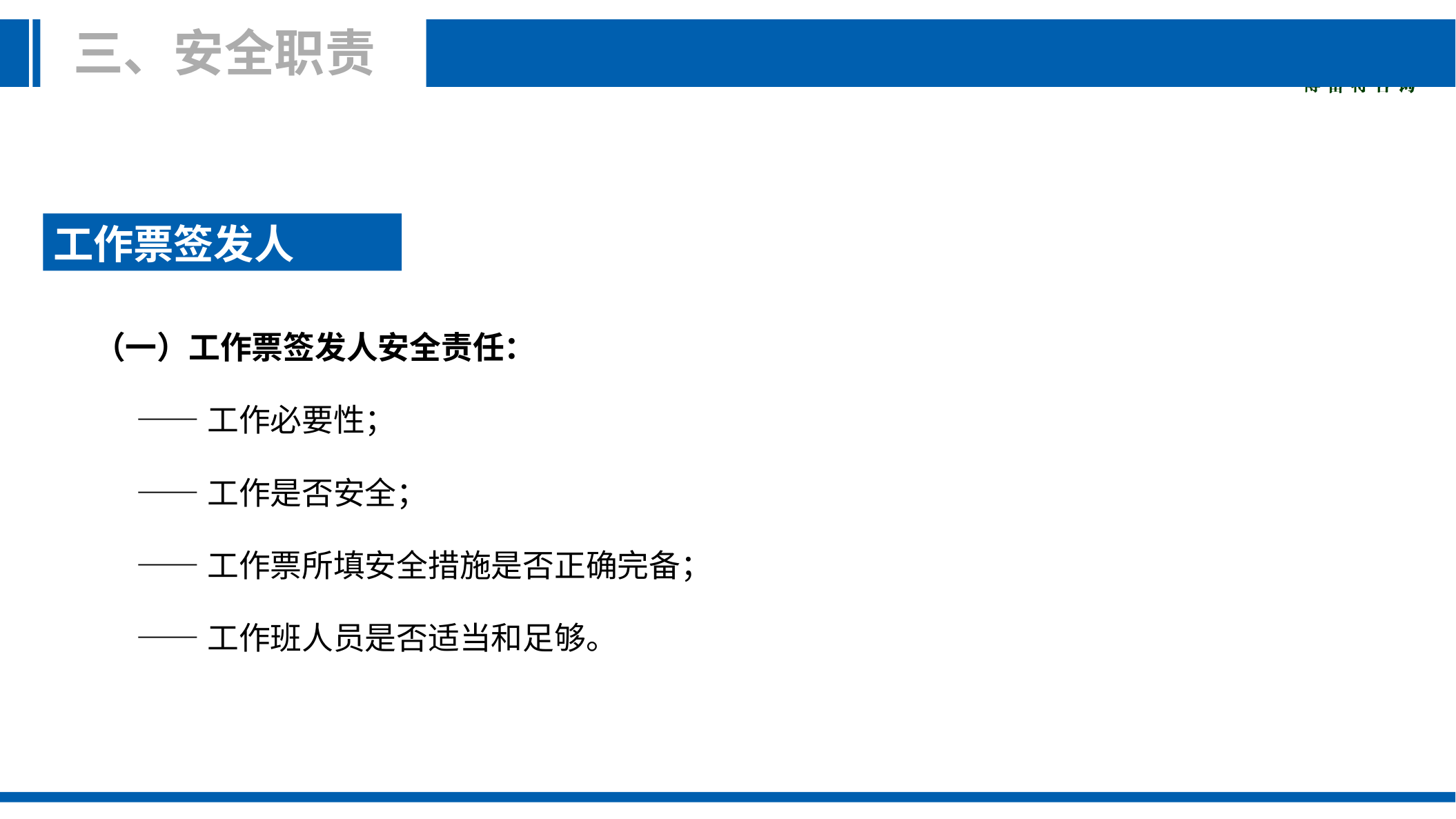

三、安全职责
工作票签发人
（一）工作票签发人安全责任：
      ——工作必要性；
      ——工作是否安全；
      ——工作票所填安全措施是否正确完备；
      ——工作班人员是否适当和足够。